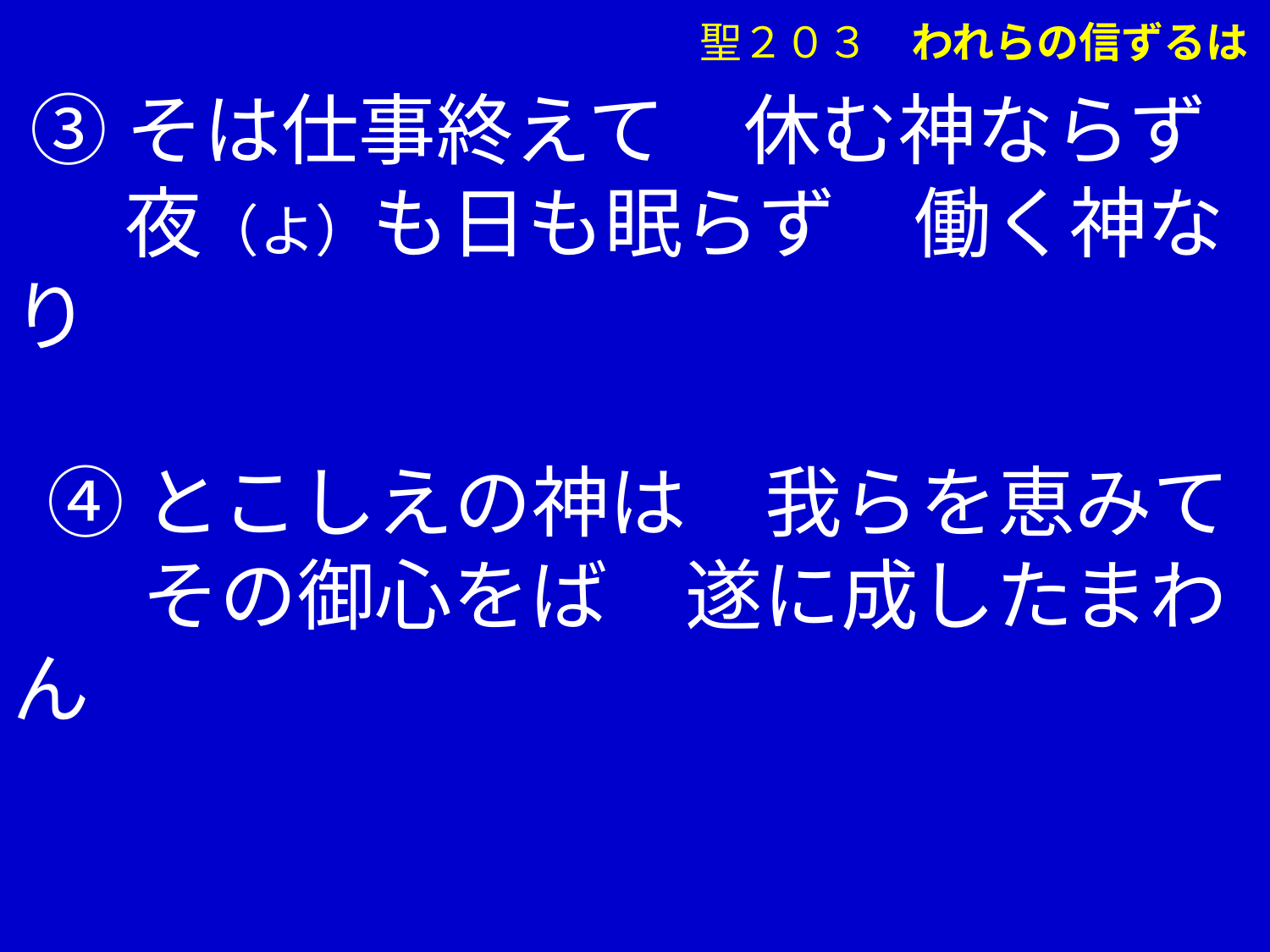

聖２０３　われらの信ずるは
 ③そは仕事終えて　休む神ならず
　  夜（よ）も日も眠らず　働く神なり

  ④とこしえの神は　我らを恵みて
　   その御心をば　遂に成したまわん